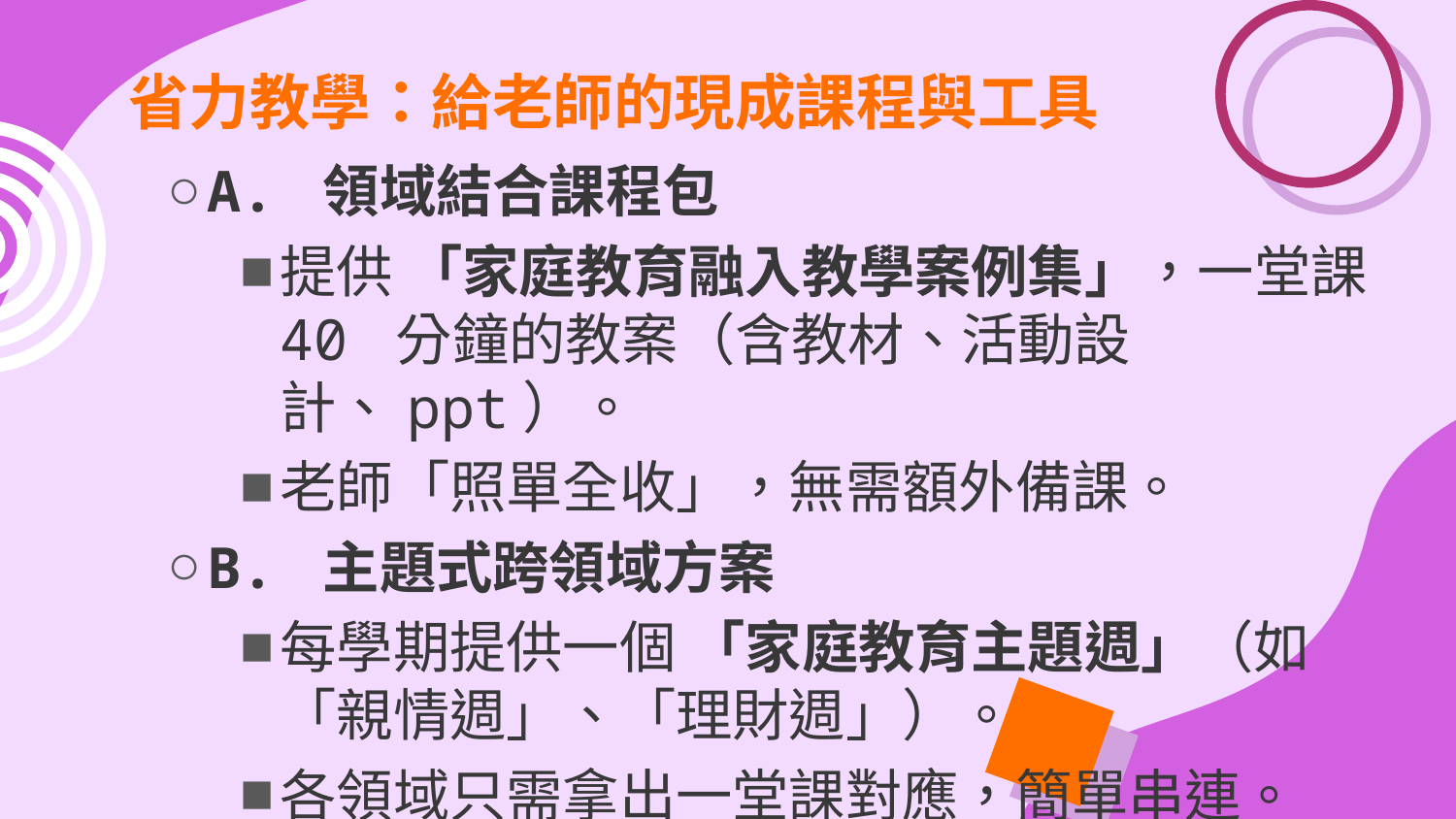

# 省力教學：給老師的現成課程與工具
A. 領域結合課程包
提供 「家庭教育融入教學案例集」，一堂課 40 分鐘的教案（含教材、活動設計、ppt）。
老師「照單全收」，無需額外備課。
B. 主題式跨領域方案
每學期提供一個 「家庭教育主題週」（如「親情週」、「理財週」）。
各領域只需拿出一堂課對應，簡單串連。